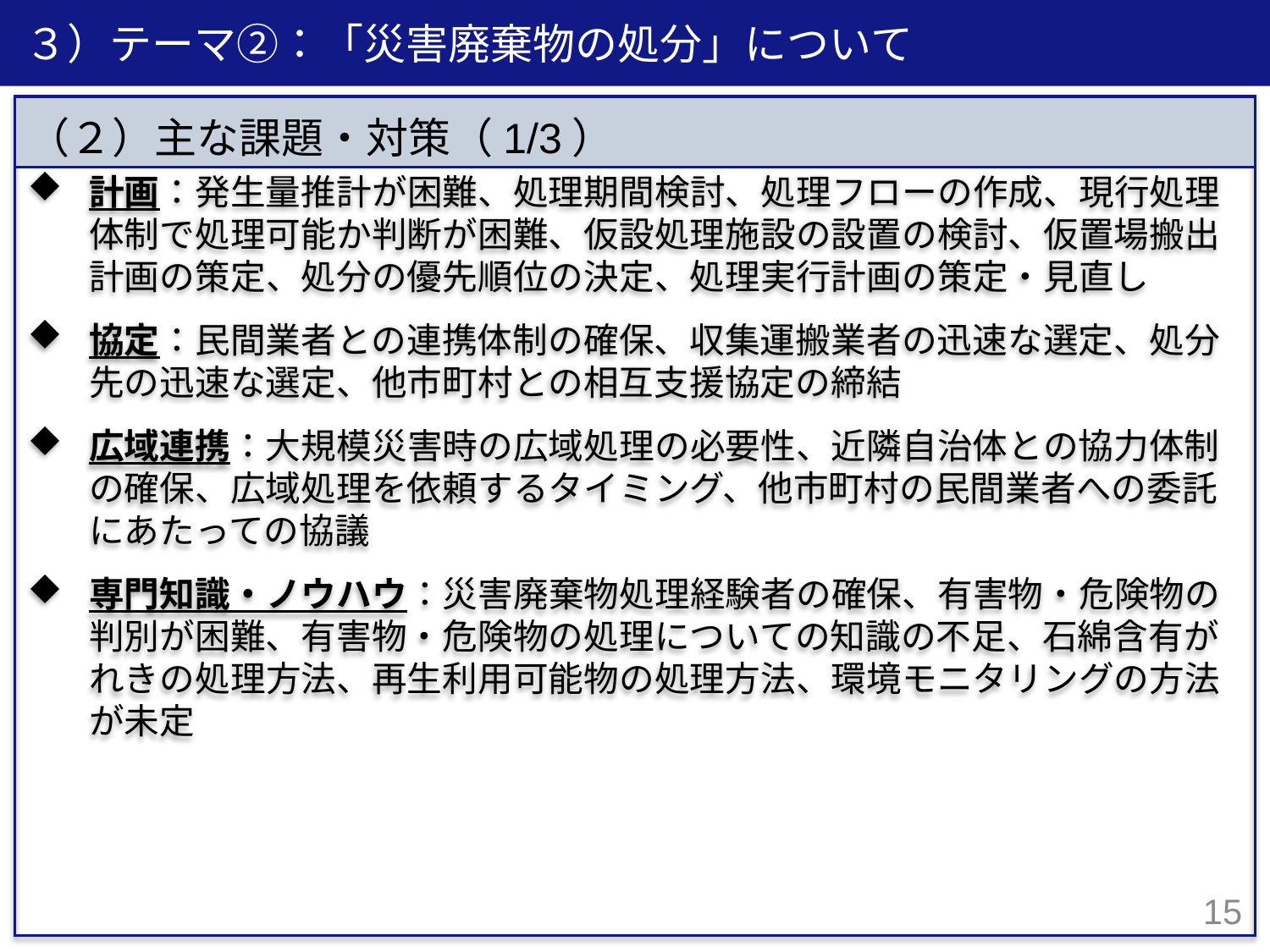

３）テーマ②：「災害廃棄物の処分」について

計画：発生量推計が困難、処理期間検討、処理フローの作成、現行処理体制で処理可能か判断が困難、仮設処理施設の設置の検討、仮置場搬出計画の策定、処分の優先順位の決定、処理実行計画の策定・見直し
協定：民間業者との連携体制の確保、収集運搬業者の迅速な選定、処分先の迅速な選定、他市町村との相互支援協定の締結
広域連携：大規模災害時の広域処理の必要性、近隣自治体との協力体制の確保、広域処理を依頼するタイミング、他市町村の民間業者への委託にあたっての協議
専門知識・ノウハウ：災害廃棄物処理経験者の確保、有害物・危険物の判別が困難、有害物・危険物の処理についての知識の不足、石綿含有がれきの処理方法、再生利用可能物の処理方法、環境モニタリングの方法が未定
（２）主な課題・対策（1/3）
15